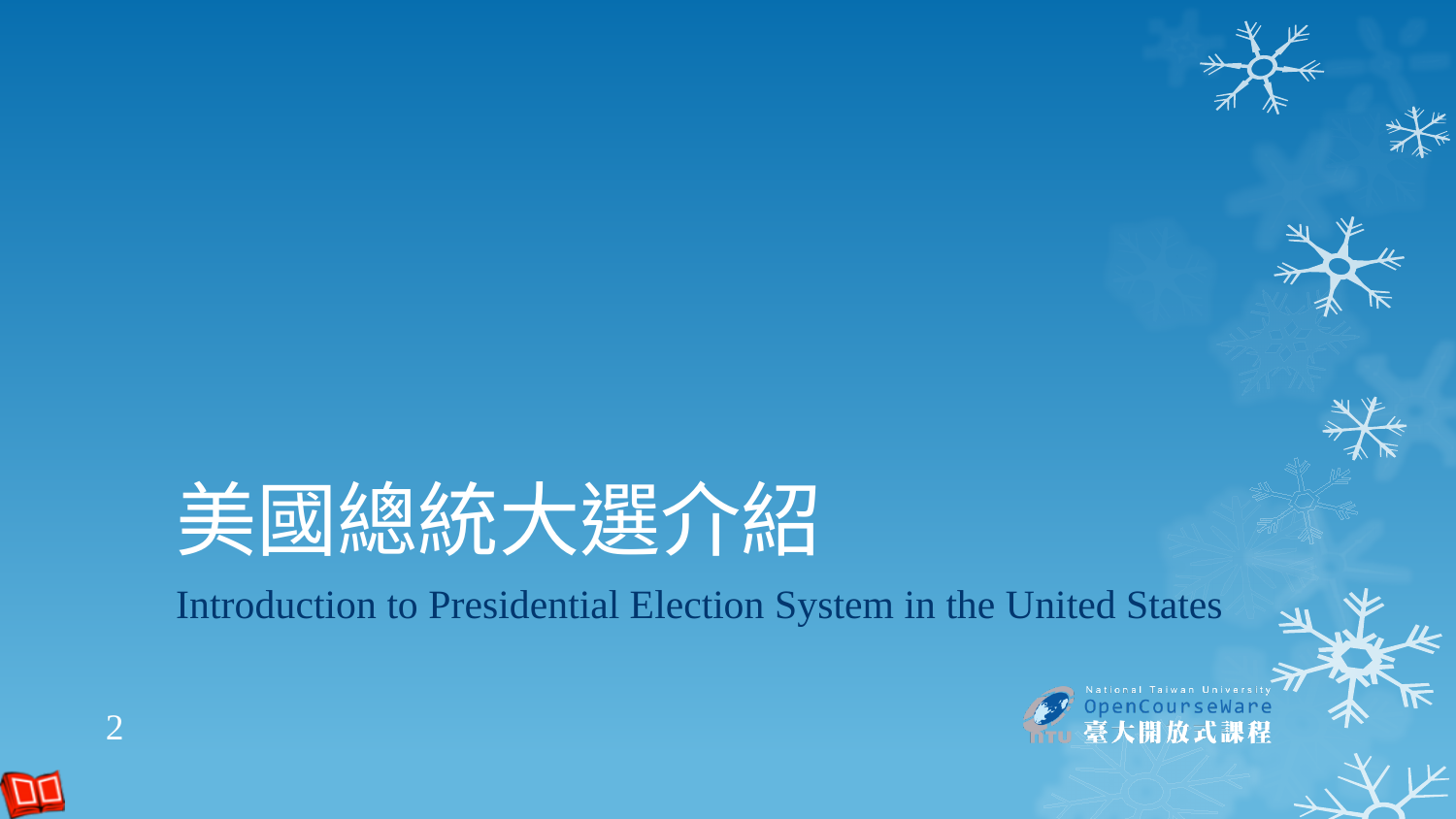

美國總統大選介紹
Introduction to Presidential Election System in the United States
2